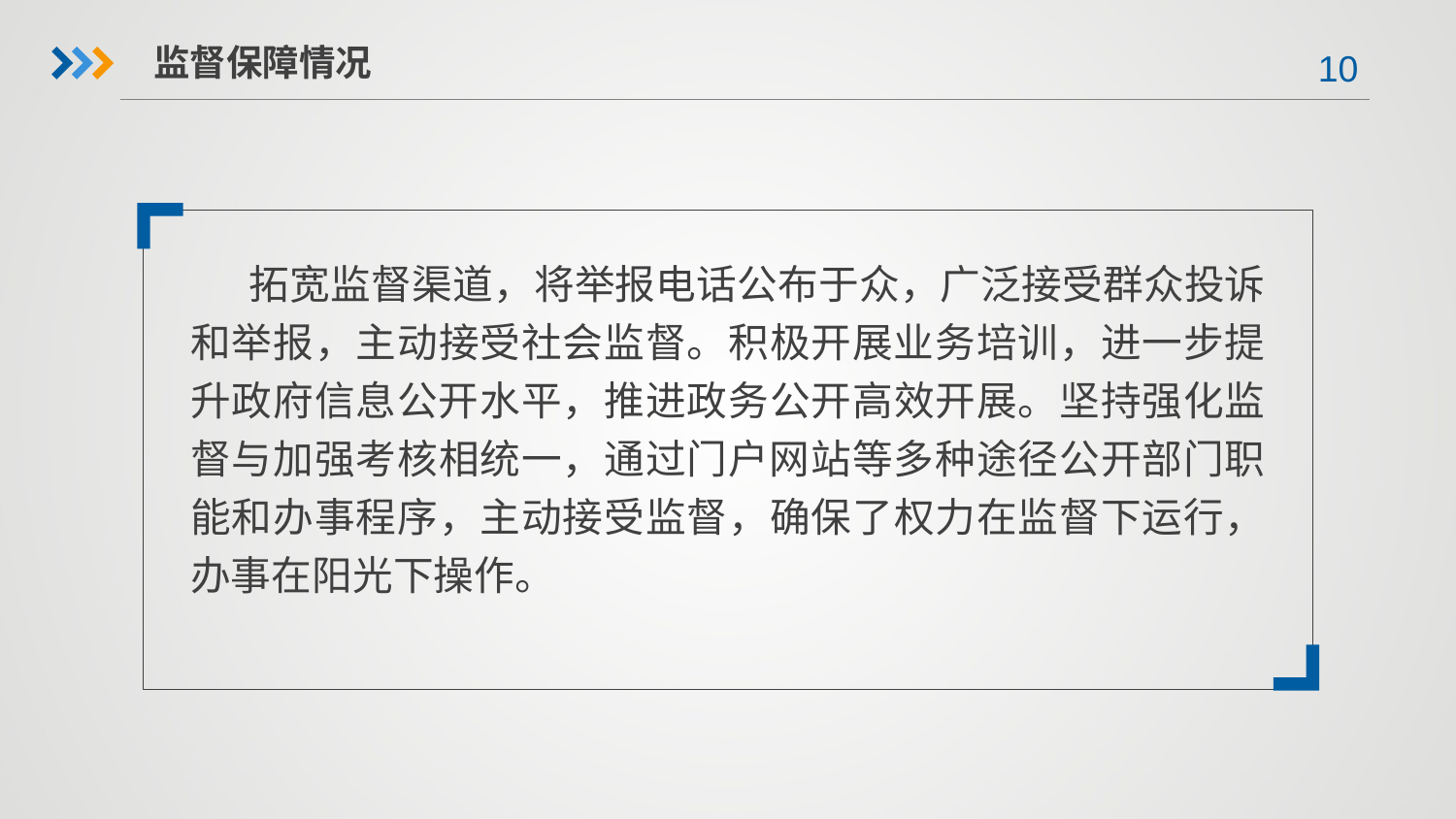

监督保障情况

        拓宽监督渠道，将举报电话公布于众，广泛接受群众投诉和举报，主动接受社会监督。积极开展业务培训，进一步提升政府信息公开水平，推进政务公开高效开展。坚持强化监督与加强考核相统一，通过门户网站等多种途径公开部门职能和办事程序，主动接受监督，确保了权力在监督下运行，办事在阳光下操作。